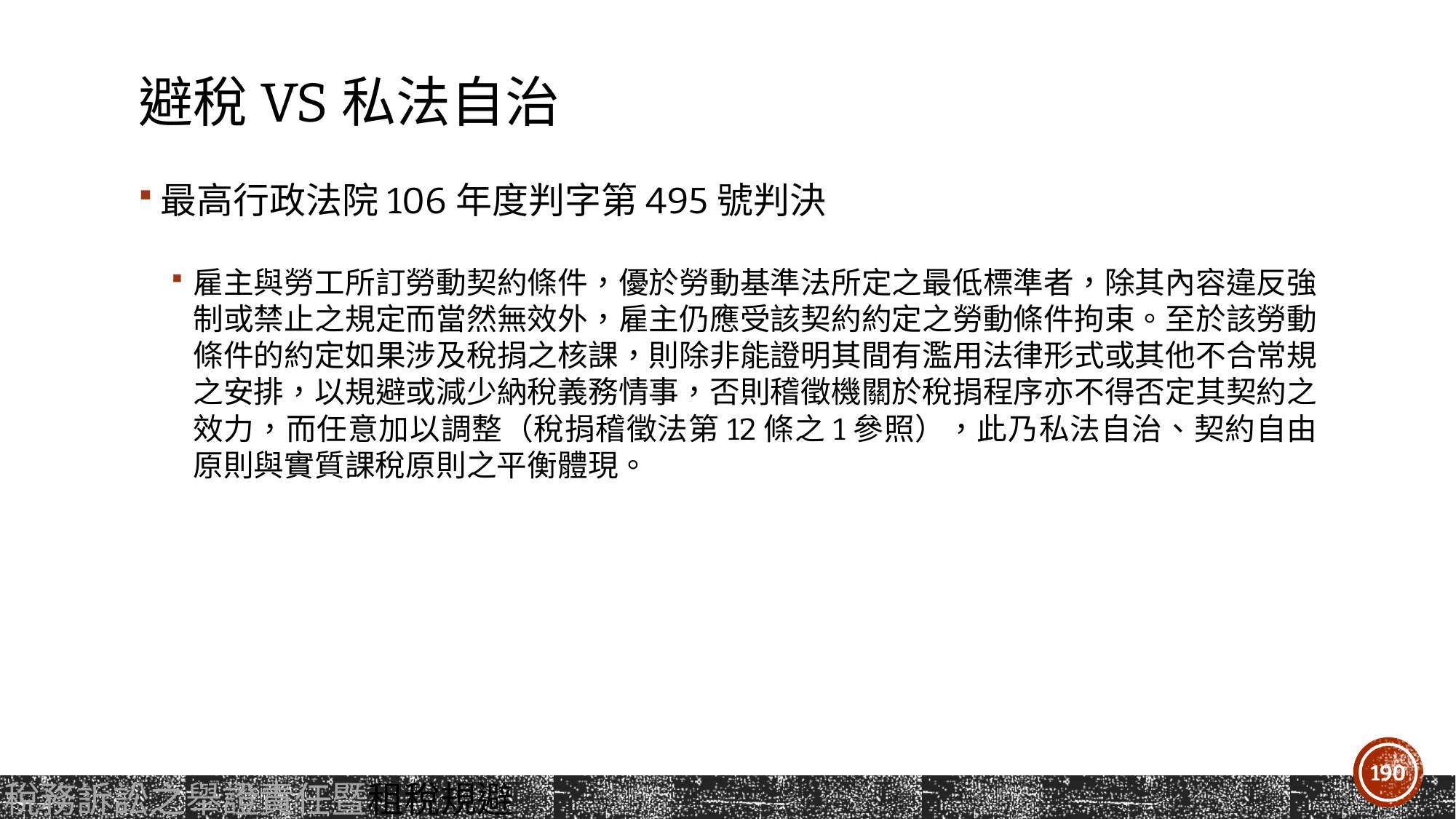

# 避稅vs私法自治
最高行政法院106年度判字第495號判決

雇主與勞工所訂勞動契約條件，優於勞動基準法所定之最低標準者，除其內容違反強制或禁止之規定而當然無效外，雇主仍應受該契約約定之勞動條件拘束。至於該勞動條件的約定如果涉及稅捐之核課，則除非能證明其間有濫用法律形式或其他不合常規之安排，以規避或減少納稅義務情事，否則稽徵機關於稅捐程序亦不得否定其契約之效力，而任意加以調整（稅捐稽徵法第12條之1參照），此乃私法自治、契約自由原則與實質課稅原則之平衡體現。
190